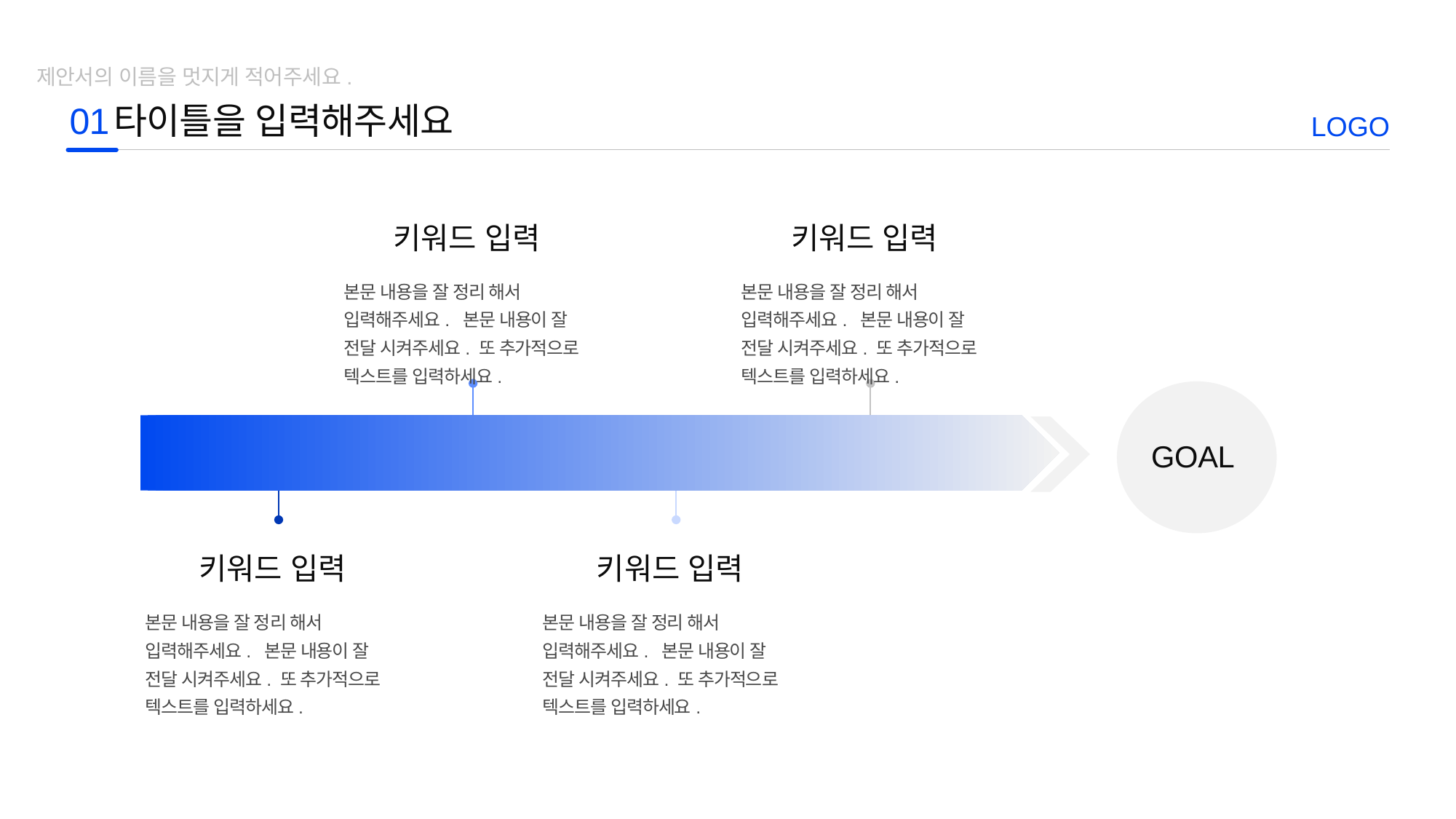

제안서의 이름을 멋지게 적어주세요.
01
타이틀을 입력해주세요
LOGO
키워드 입력
키워드 입력
본문 내용을 잘 정리 해서 입력해주세요.  본문 내용이 잘 전달 시켜주세요. 또 추가적으로 텍스트를 입력하세요.
본문 내용을 잘 정리 해서 입력해주세요.  본문 내용이 잘 전달 시켜주세요. 또 추가적으로 텍스트를 입력하세요.

GOAL
키워드 입력
키워드 입력
본문 내용을 잘 정리 해서 입력해주세요.  본문 내용이 잘 전달 시켜주세요. 또 추가적으로 텍스트를 입력하세요.
본문 내용을 잘 정리 해서 입력해주세요.  본문 내용이 잘 전달 시켜주세요. 또 추가적으로 텍스트를 입력하세요.